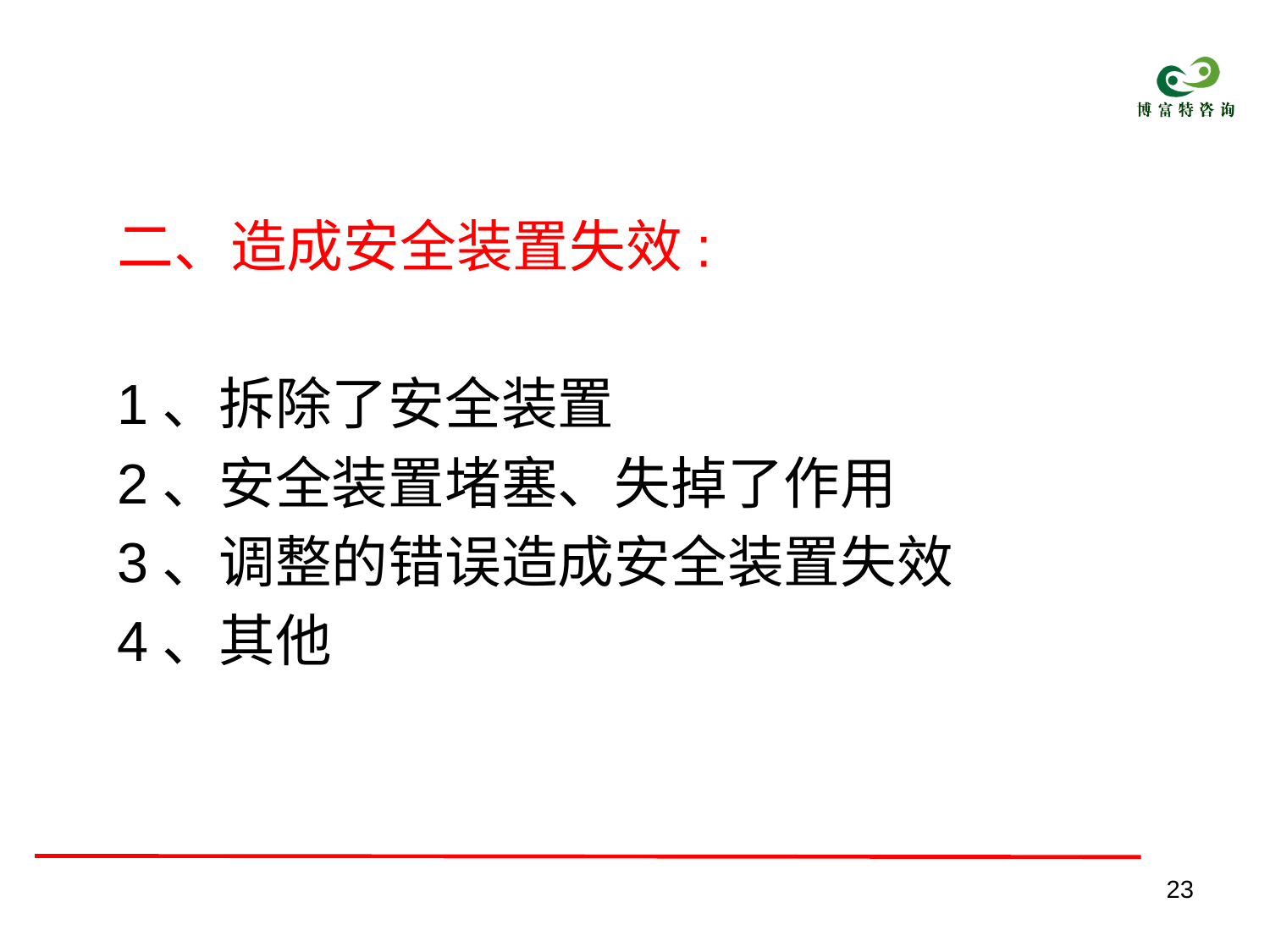

二、造成安全装置失效:

1、拆除了安全装置
2、安全装置堵塞、失掉了作用
3、调整的错误造成安全装置失效
4、其他